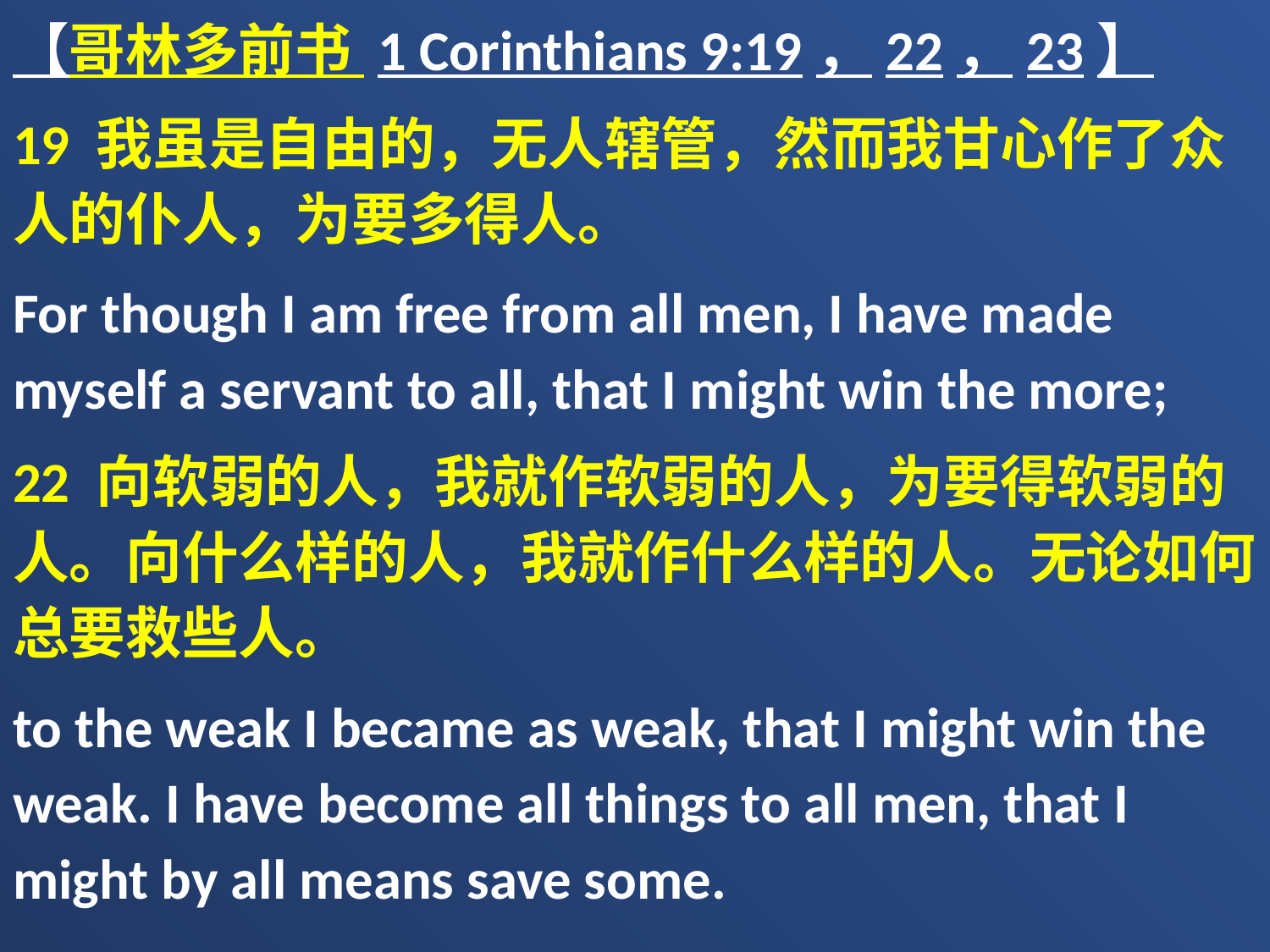

【哥林多前书 1 Corinthians 9:19，22，23】
19 我虽是自由的，无人辖管，然而我甘心作了众人的仆人，为要多得人。
For though I am free from all men, I have made myself a servant to all, that I might win the more;
22 向软弱的人，我就作软弱的人，为要得软弱的人。向什么样的人，我就作什么样的人。无论如何总要救些人。
to the weak I became as weak, that I might win the weak. I have become all things to all men, that I might by all means save some.